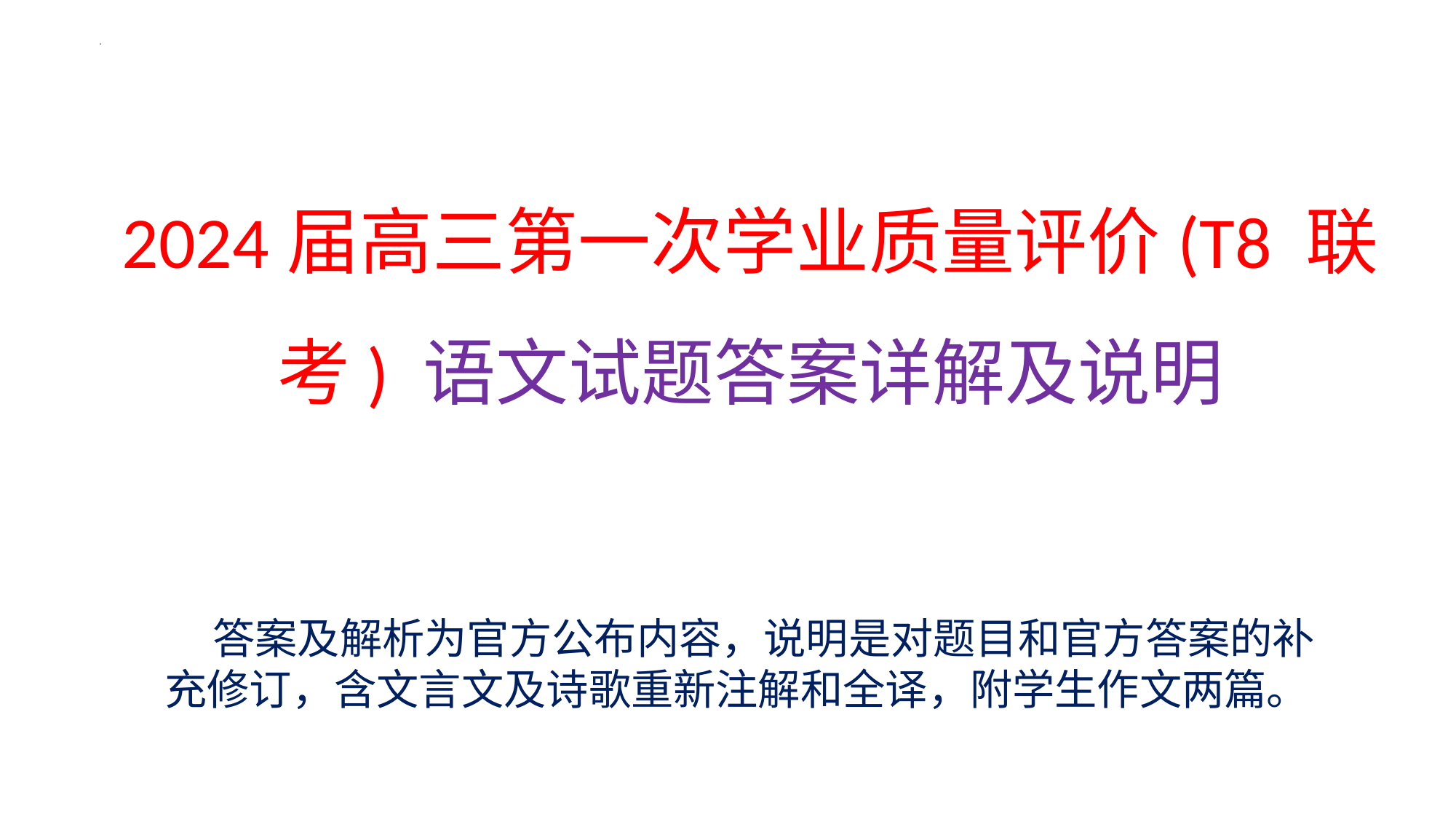

# 2024届高三第一次学业质量评价(T8 联考) 语文试题答案详解及说明
    答案及解析为官方公布内容，说明是对题目和官方答案的补充修订，含文言文及诗歌重新注解和全译，附学生作文两篇。